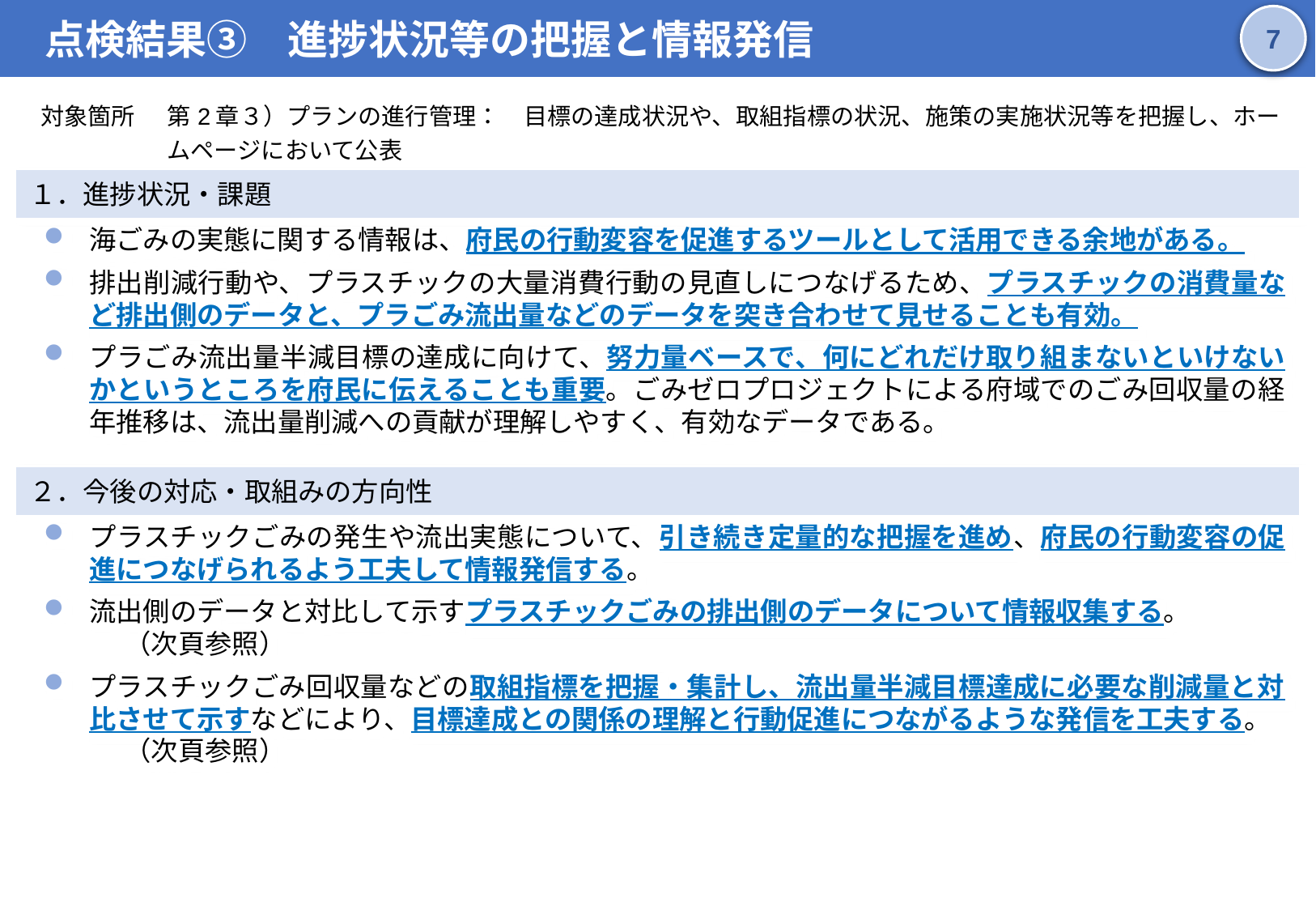

点検結果③　進捗状況等の把握と情報発信
7
| 対象箇所 | 第2章３）プランの進行管理：　目標の達成状況や、取組指標の状況、施策の実施状況等を把握し、ホームページにおいて公表 |
| --- | --- |
１．進捗状況・課題
海ごみの実態に関する情報は、府民の行動変容を促進するツールとして活用できる余地がある。
排出削減行動や、プラスチックの大量消費行動の見直しにつなげるため、プラスチックの消費量など排出側のデータと、プラごみ流出量などのデータを突き合わせて見せることも有効。
プラごみ流出量半減目標の達成に向けて、努力量ベースで、何にどれだけ取り組まないといけないかというところを府民に伝えることも重要。ごみゼロプロジェクトによる府域でのごみ回収量の経年推移は、流出量削減への貢献が理解しやすく、有効なデータである。
２．今後の対応・取組みの方向性
プラスチックごみの発生や流出実態について、引き続き定量的な把握を進め、府民の行動変容の促進につなげられるよう工夫して情報発信する。
流出側のデータと対比して示すプラスチックごみの排出側のデータについて情報収集する。
　　　（次頁参照）
プラスチックごみ回収量などの取組指標を把握・集計し、流出量半減目標達成に必要な削減量と対比させて示すなどにより、目標達成との関係の理解と行動促進につながるような発信を工夫する。
　　　（次頁参照）